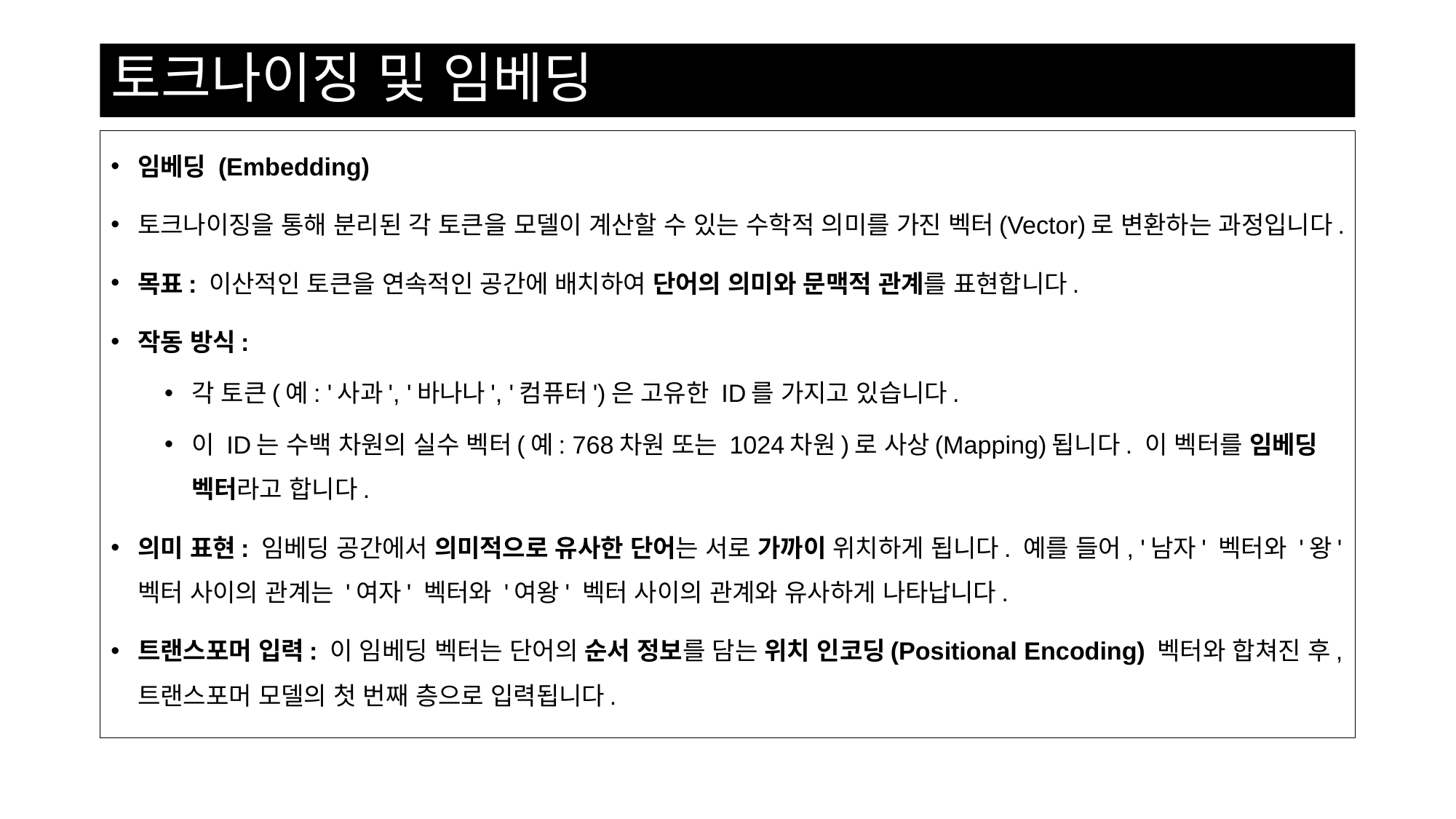

# 토크나이징 및 임베딩
임베딩 (Embedding)
토크나이징을 통해 분리된 각 토큰을 모델이 계산할 수 있는 수학적 의미를 가진 벡터(Vector)로 변환하는 과정입니다.
목표: 이산적인 토큰을 연속적인 공간에 배치하여 단어의 의미와 문맥적 관계를 표현합니다.
작동 방식:
각 토큰(예: '사과', '바나나', '컴퓨터')은 고유한 ID를 가지고 있습니다.
이 ID는 수백 차원의 실수 벡터(예: 768차원 또는 1024차원)로 사상(Mapping)됩니다. 이 벡터를 임베딩 벡터라고 합니다.
의미 표현: 임베딩 공간에서 의미적으로 유사한 단어는 서로 가까이 위치하게 됩니다. 예를 들어, '남자' 벡터와 '왕' 벡터 사이의 관계는 '여자' 벡터와 '여왕' 벡터 사이의 관계와 유사하게 나타납니다.
트랜스포머 입력: 이 임베딩 벡터는 단어의 순서 정보를 담는 위치 인코딩(Positional Encoding) 벡터와 합쳐진 후, 트랜스포머 모델의 첫 번째 층으로 입력됩니다.